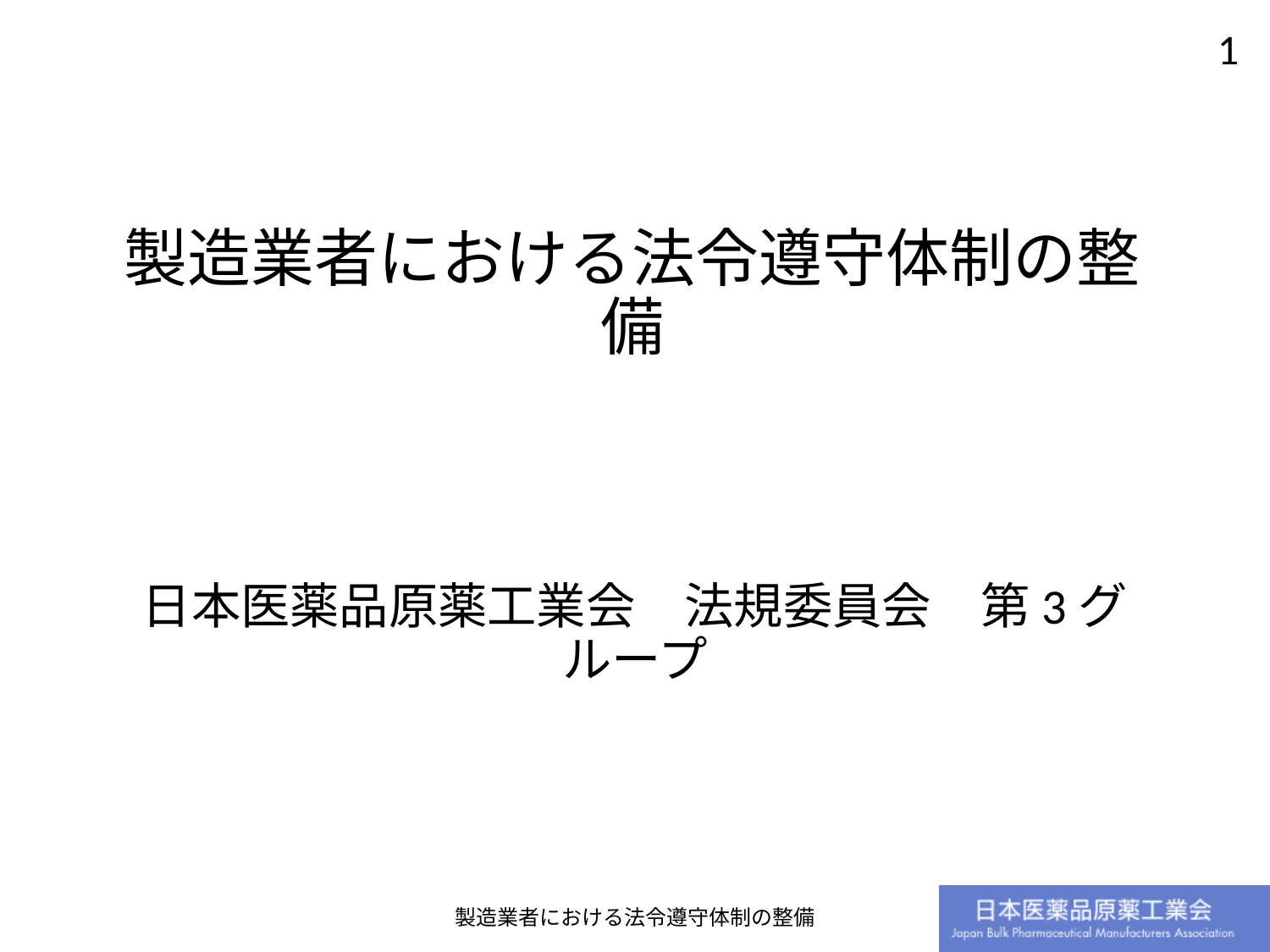

# 製造業者における法令遵守体制の整備
日本医薬品原薬工業会　法規委員会　第3グループ
製造業者における法令遵守体制の整備